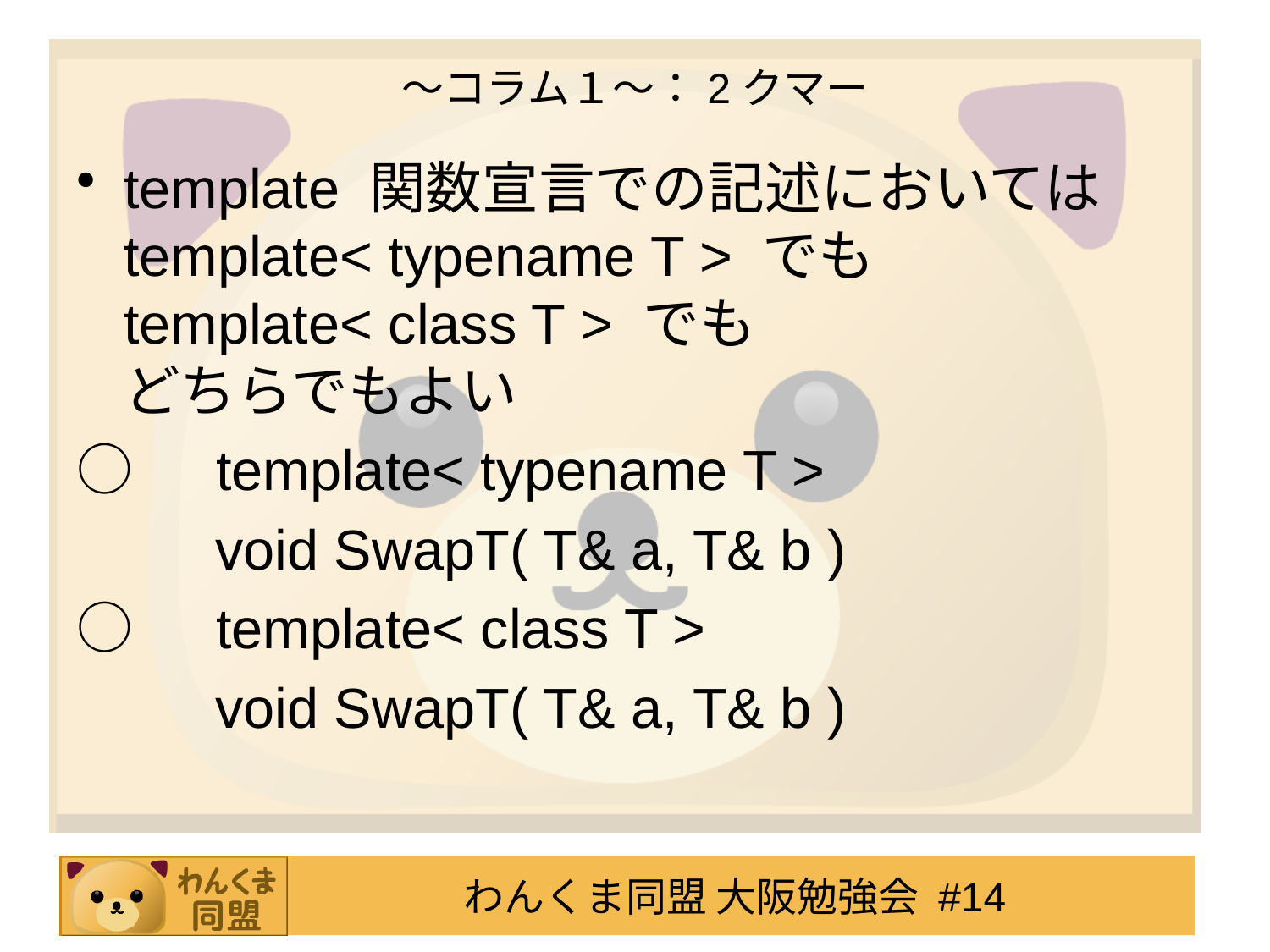

# ～コラム１～：2クマー
template 関数宣言での記述においては
template< typename T > でも
template< class T > でも
どちらでもよい
○　template< typename T >
　　 void SwapT( T& a, T& b )
○　template< class T >
　　 void SwapT( T& a, T& b )